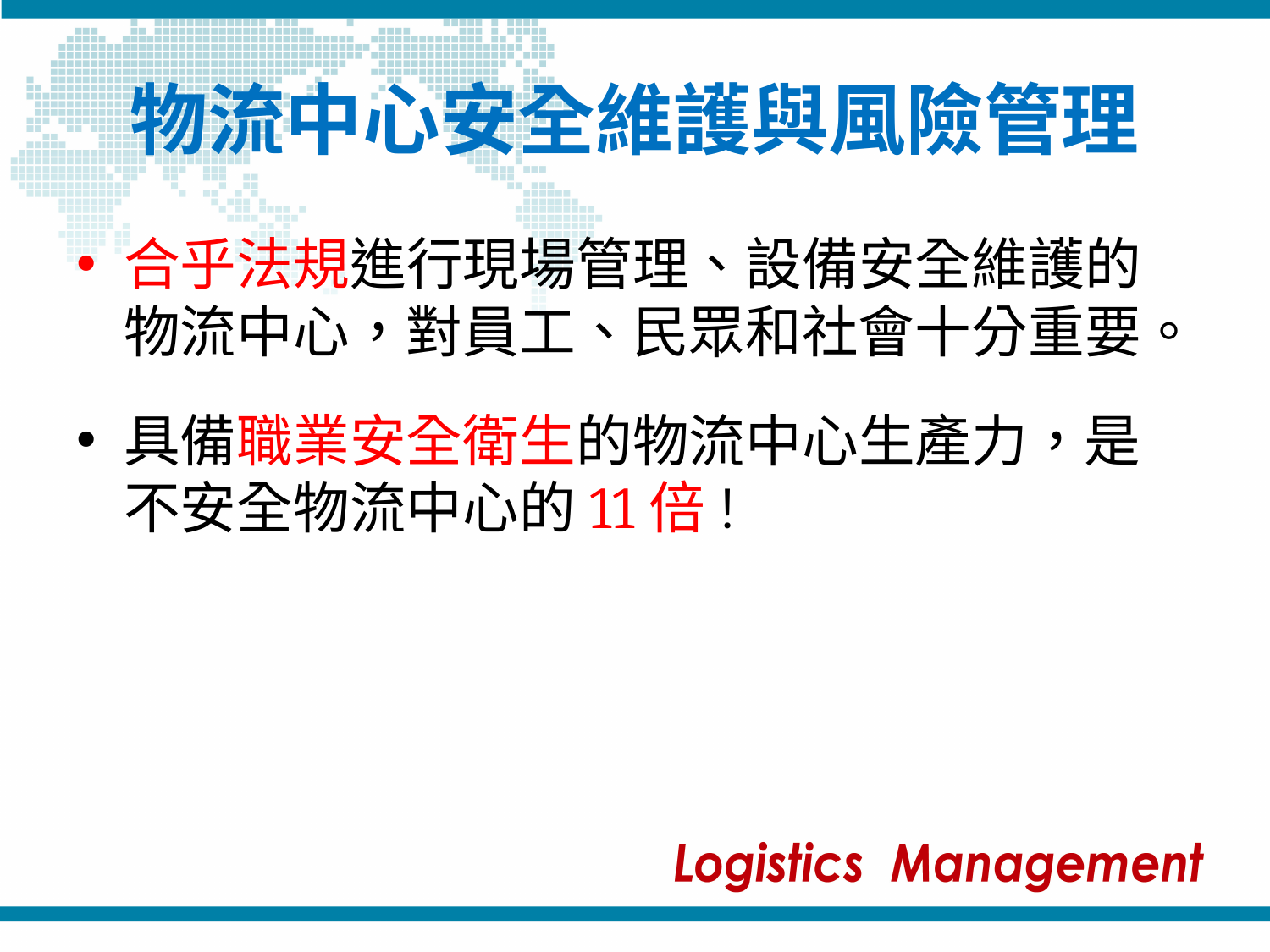

# 物流中心安全維護與風險管理
合乎法規進行現場管理、設備安全維護的物流中心，對員工、民眾和社會十分重要。

具備職業安全衛生的物流中心生產力，是不安全物流中心的11倍!